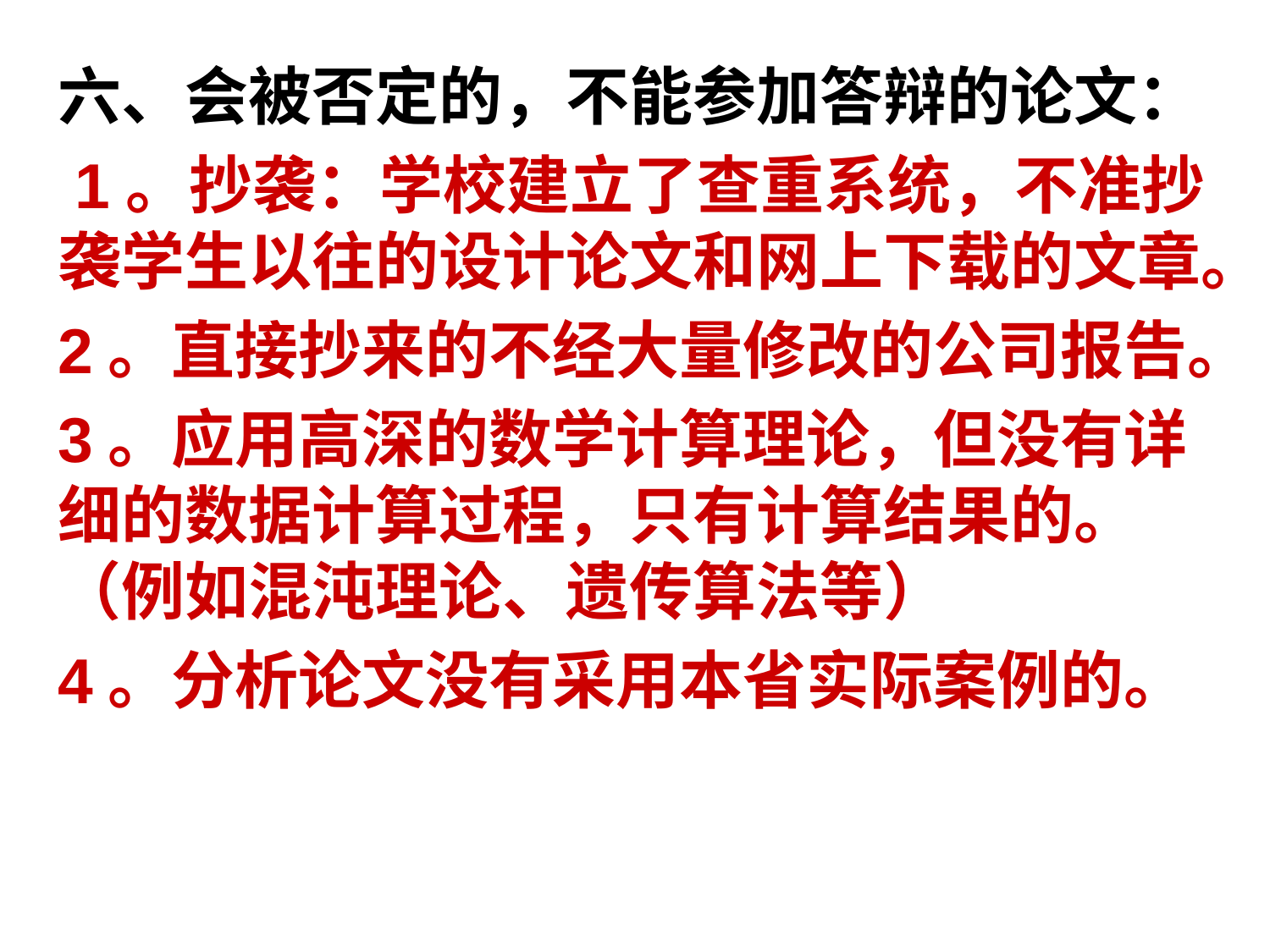

六、会被否定的，不能参加答辩的论文：
 1。抄袭：学校建立了查重系统，不准抄袭学生以往的设计论文和网上下载的文章。
2。直接抄来的不经大量修改的公司报告。
3。应用高深的数学计算理论，但没有详细的数据计算过程，只有计算结果的。（例如混沌理论、遗传算法等）
4。分析论文没有采用本省实际案例的。